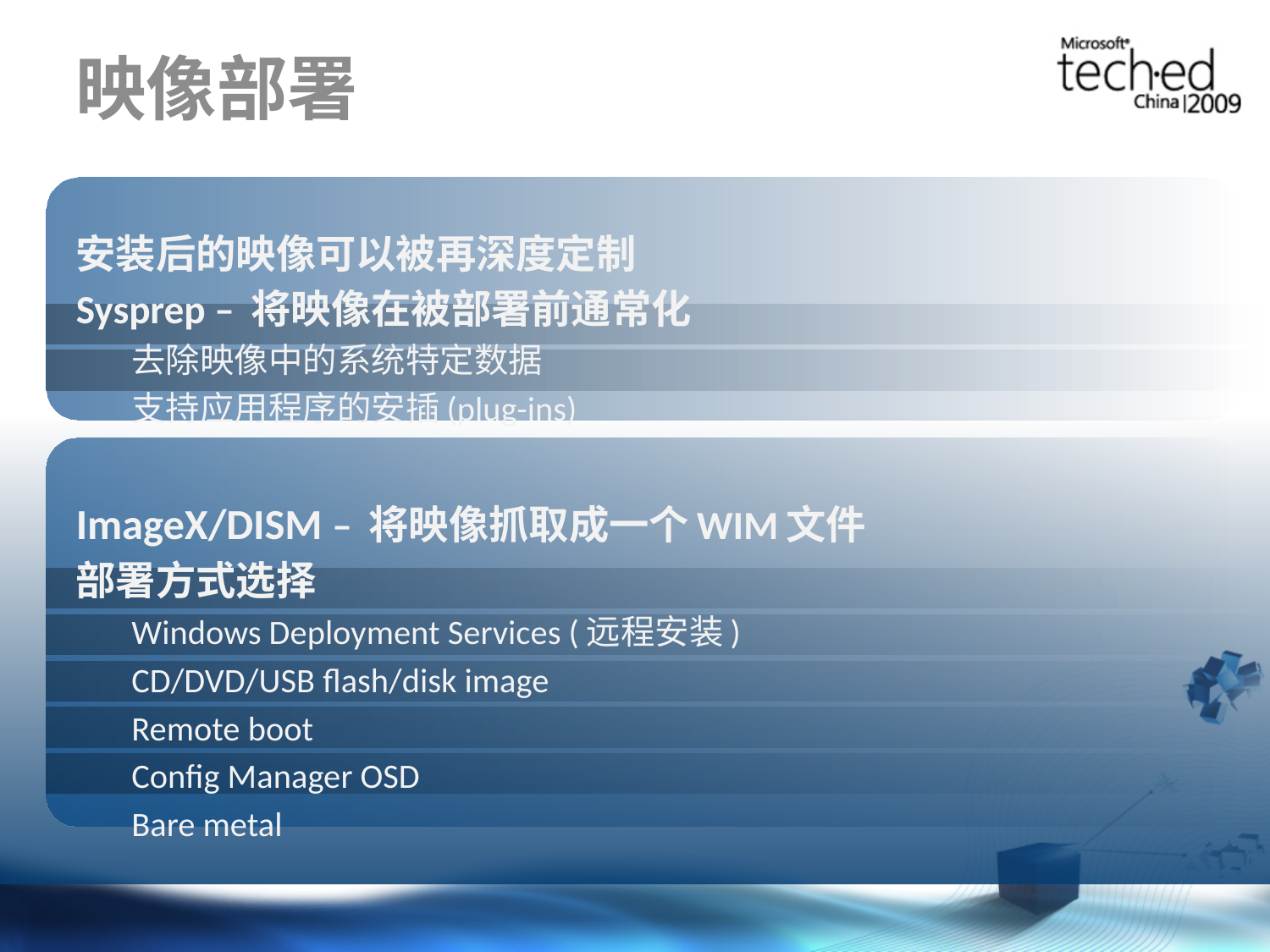

# 映像部署

安装后的映像可以被再深度定制
Sysprep – 将映像在被部署前通常化
去除映像中的系统特定数据
支持应用程序的安插(plug-ins)

ImageX/DISM – 将映像抓取成一个WIM文件
部署方式选择
Windows Deployment Services (远程安装)
CD/DVD/USB flash/disk image
Remote boot
Config Manager OSD
Bare metal